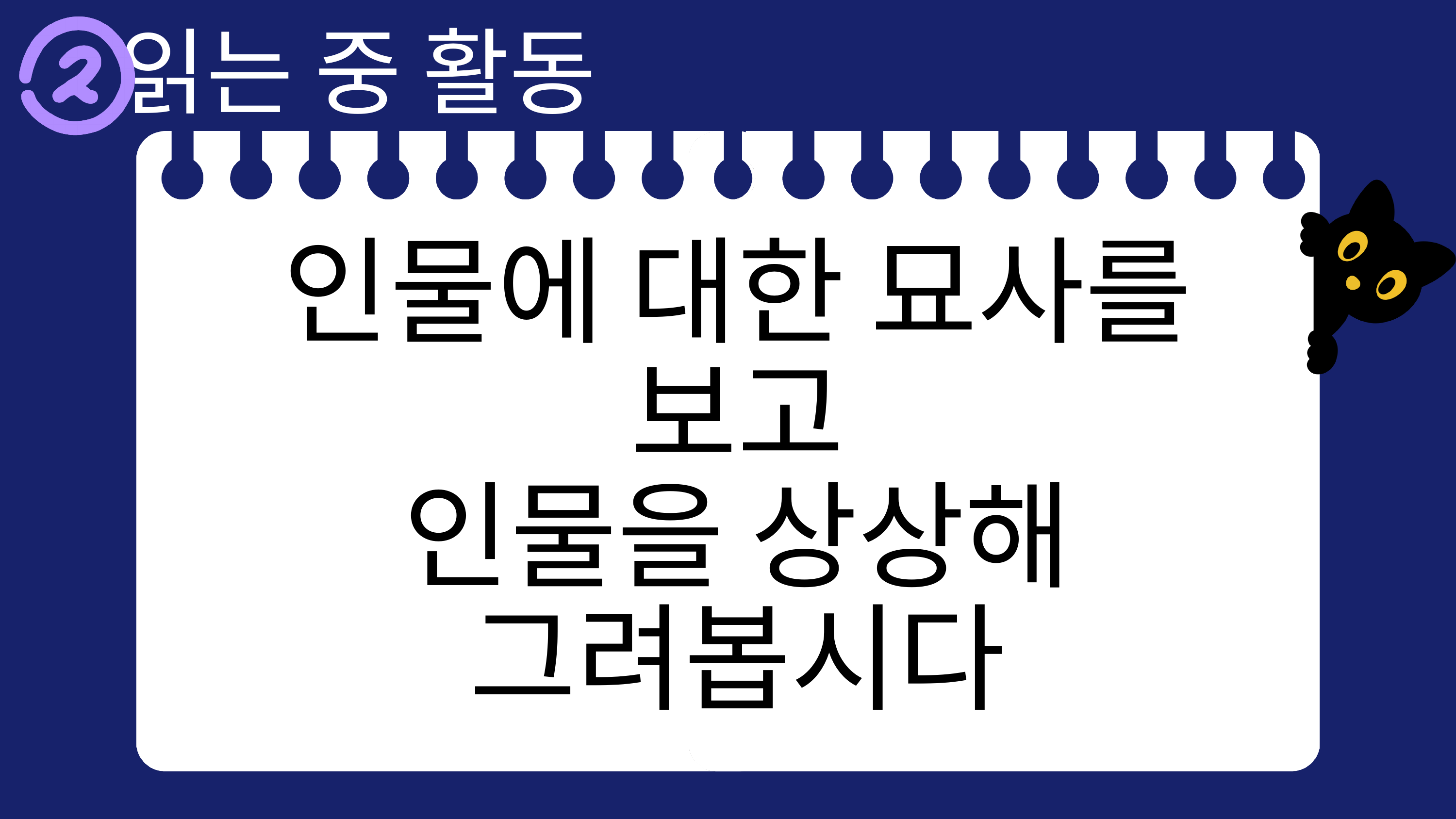

읽는 중 활동

인물에 대한 묘사를 보고
인물을 상상해 그려봅시다